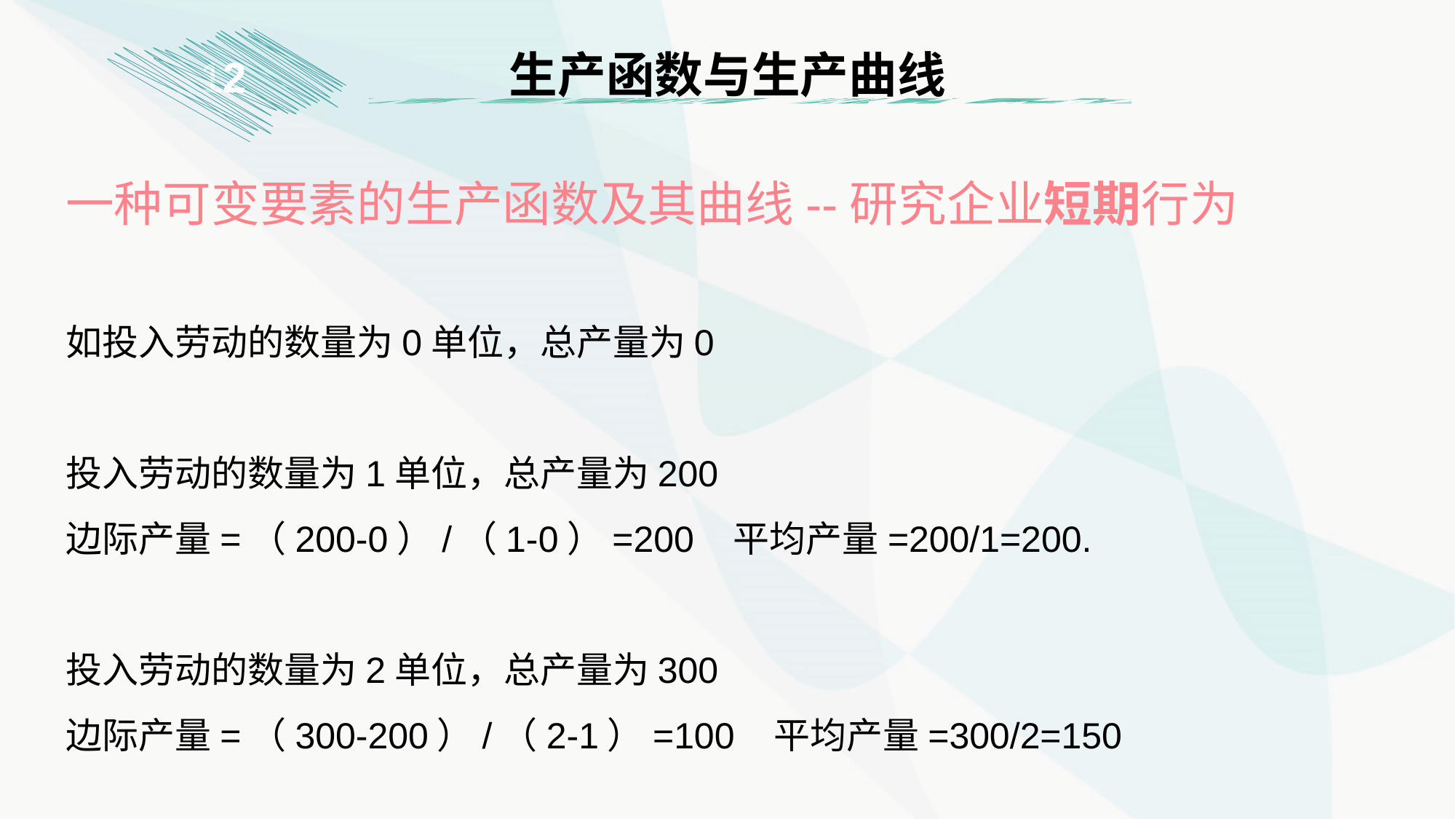

生产函数与生产曲线
1
2
一种可变要素的生产函数及其曲线--研究企业短期行为

如投入劳动的数量为0单位，总产量为0
投入劳动的数量为1单位，总产量为200
边际产量=（200-0）/（1-0）=200   平均产量=200/1=200.

投入劳动的数量为2单位，总产量为300
边际产量=（300-200）/（2-1）=100   平均产量=300/2=150